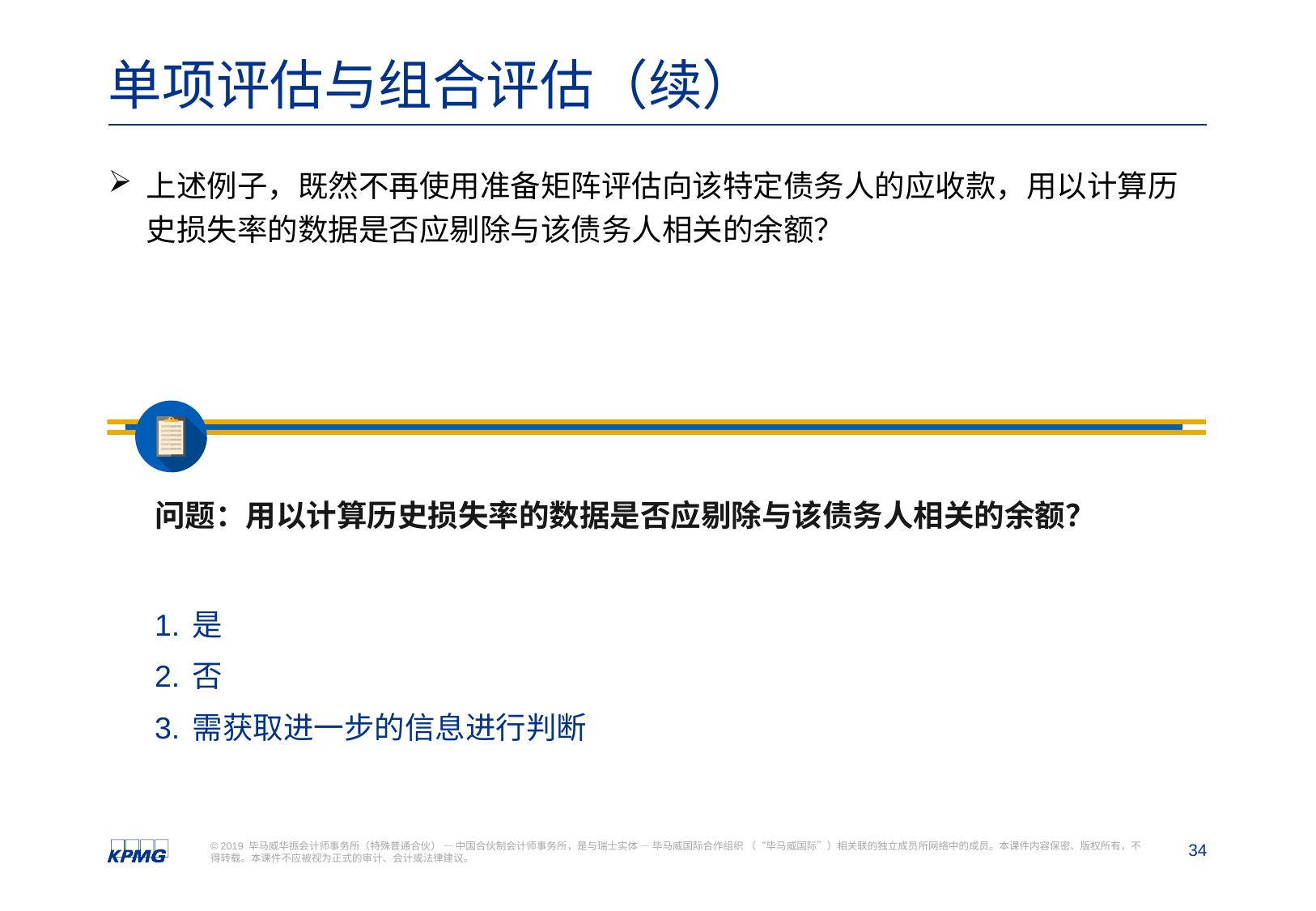

# 单项评估与组合评估（续）
上述例子，既然不再使用准备矩阵评估向该特定债务人的应收款，用以计算历史损失率的数据是否应剔除与该债务人相关的余额？

问题：用以计算历史损失率的数据是否应剔除与该债务人相关的余额？
是
否
需获取进一步的信息进行判断